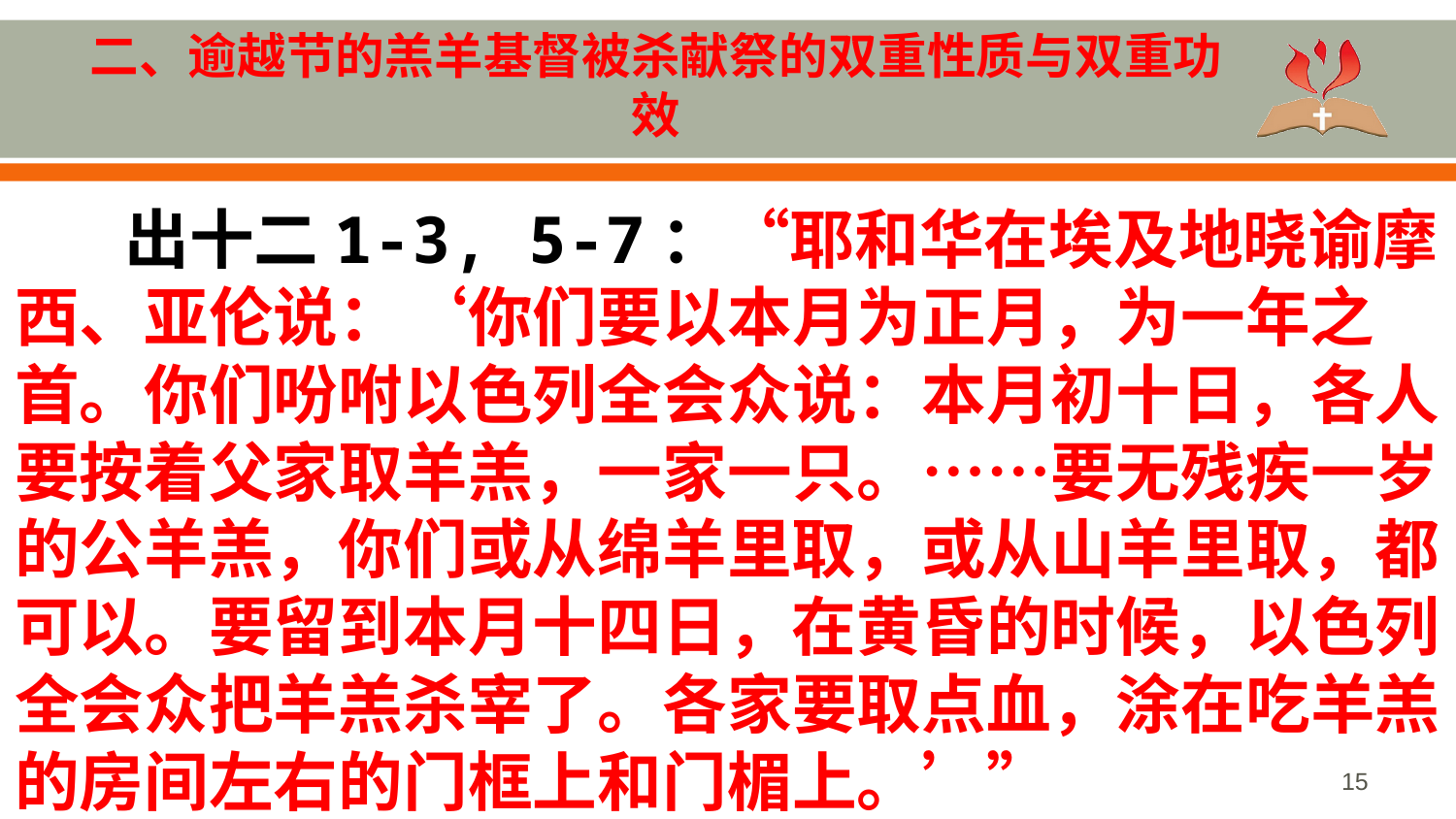

# 二、逾越节的羔羊基督被杀献祭的双重性质与双重功效
         出十二1-3, 5-7：“耶和华在埃及地晓谕摩西、亚伦说：‘你们要以本月为正月，为一年之首。你们吩咐以色列全会众说：本月初十日，各人要按着父家取羊羔，一家一只。……要无残疾一岁的公羊羔，你们或从绵羊里取，或从山羊里取，都可以。要留到本月十四日，在黄昏的时候，以色列全会众把羊羔杀宰了。各家要取点血，涂在吃羊羔的房间左右的门框上和门楣上。’”

15